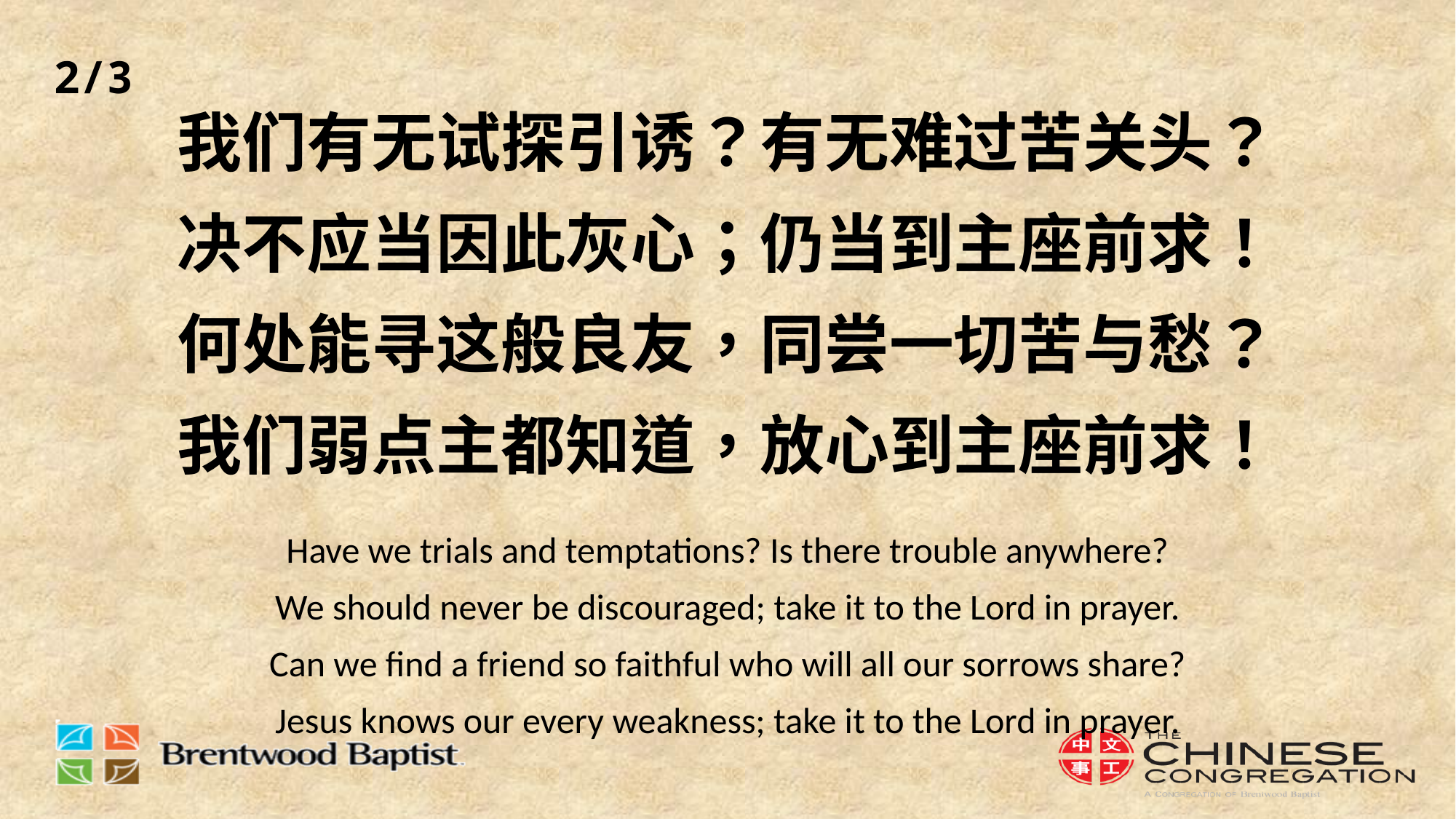

2/3
# 我们有无试探引诱？有无难过苦关头？ 决不应当因此灰心；仍当到主座前求！ 何处能寻这般良友，同尝一切苦与愁？ 我们弱点主都知道，放心到主座前求！ Have we trials and temptations? Is there trouble anywhere? We should never be discouraged; take it to the Lord in prayer. Can we find a friend so faithful who will all our sorrows share? Jesus knows our every weakness; take it to the Lord in prayer.